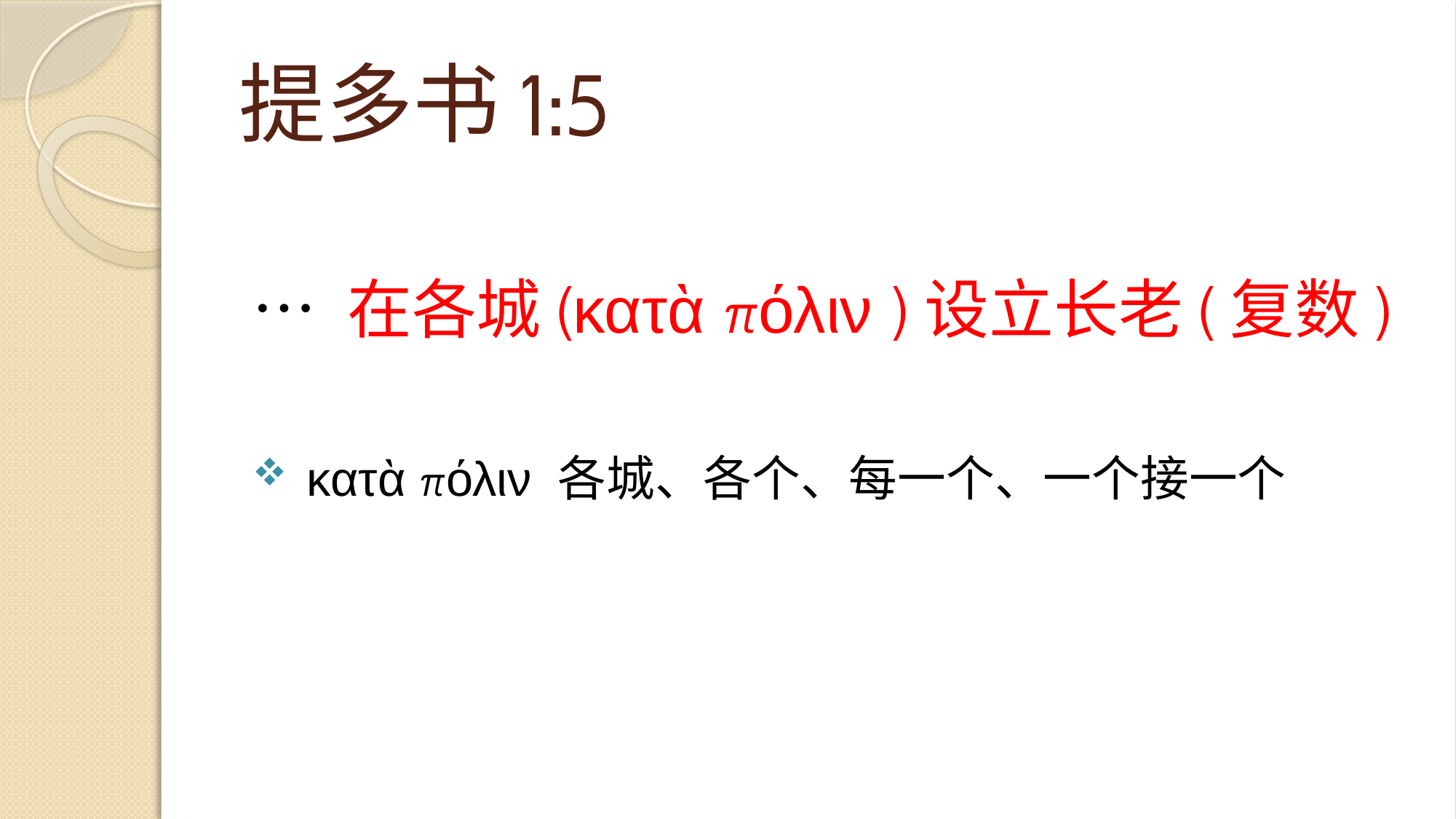

# 提多书1:5

… 在各城(κατὰ πόλιν )设立长老(复数)

κατὰ πόλιν 各城、各个、每一个、一个接一个